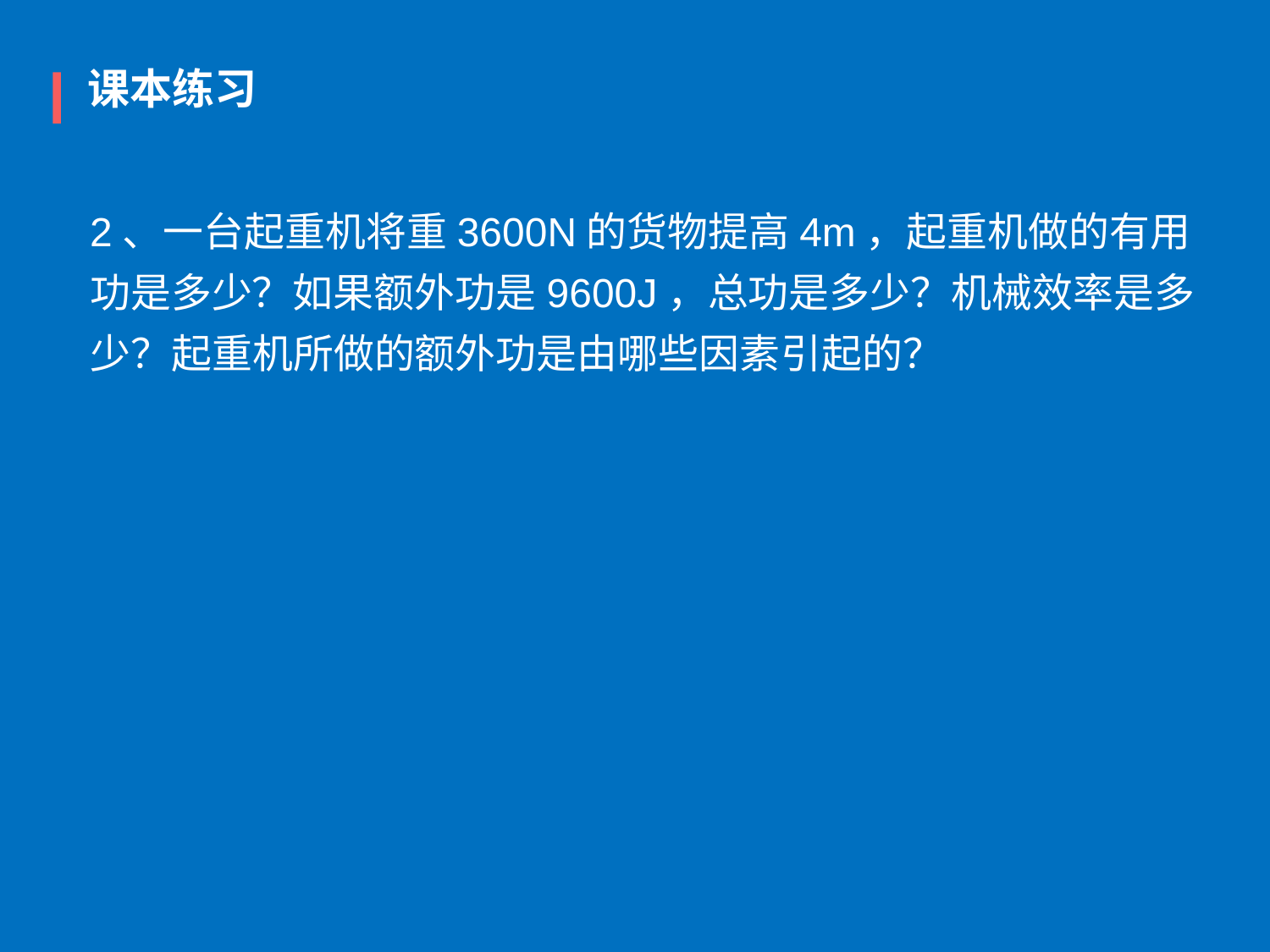

课本练习

2、一台起重机将重3600N的货物提高4m，起重机做的有用功是多少？如果额外功是9600J，总功是多少？机械效率是多少？起重机所做的额外功是由哪些因素引起的？